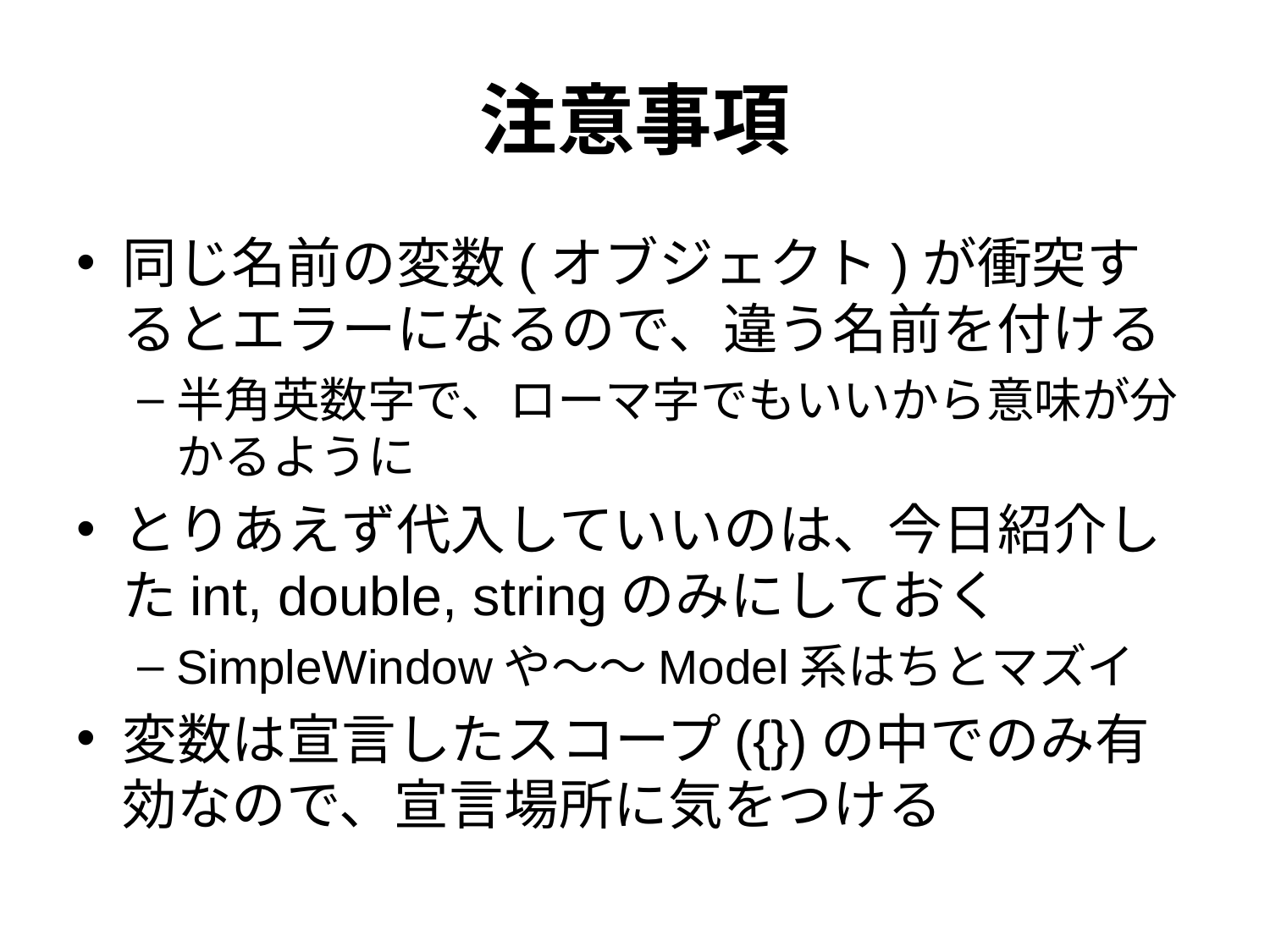

# 注意事項
同じ名前の変数(オブジェクト)が衝突するとエラーになるので、違う名前を付ける
半角英数字で、ローマ字でもいいから意味が分かるように
とりあえず代入していいのは、今日紹介したint, double, stringのみにしておく
SimpleWindowや～～Model系はちとマズイ
変数は宣言したスコープ({})の中でのみ有効なので、宣言場所に気をつける